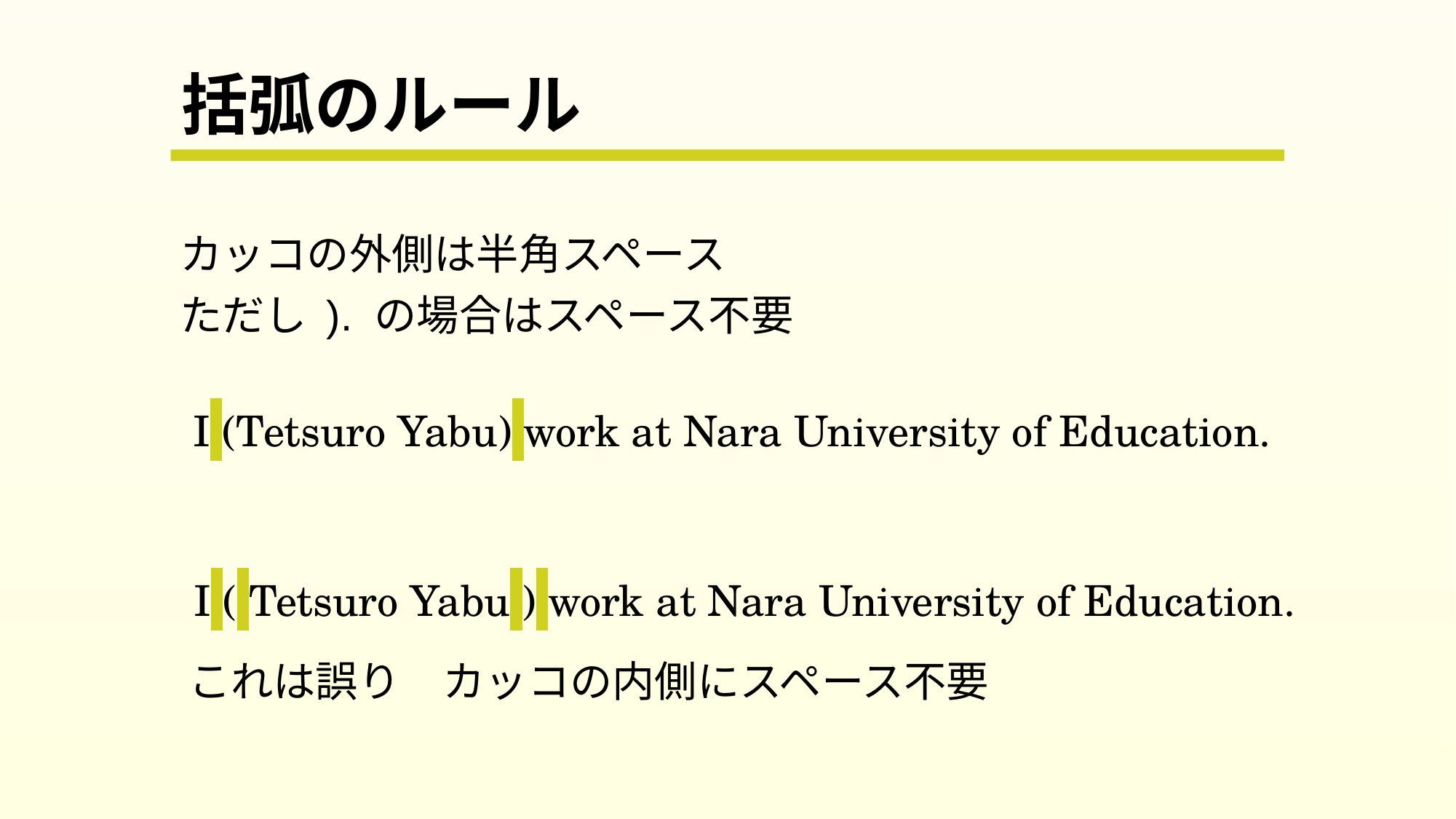

# 括弧のルール
カッコの外側は半角スペース
ただし ). の場合はスペース不要
I (Tetsuro Yabu) work at Nara University of Education.
I ( Tetsuro Yabu ) work at Nara University of Education.
これは誤り　カッコの内側にスペース不要